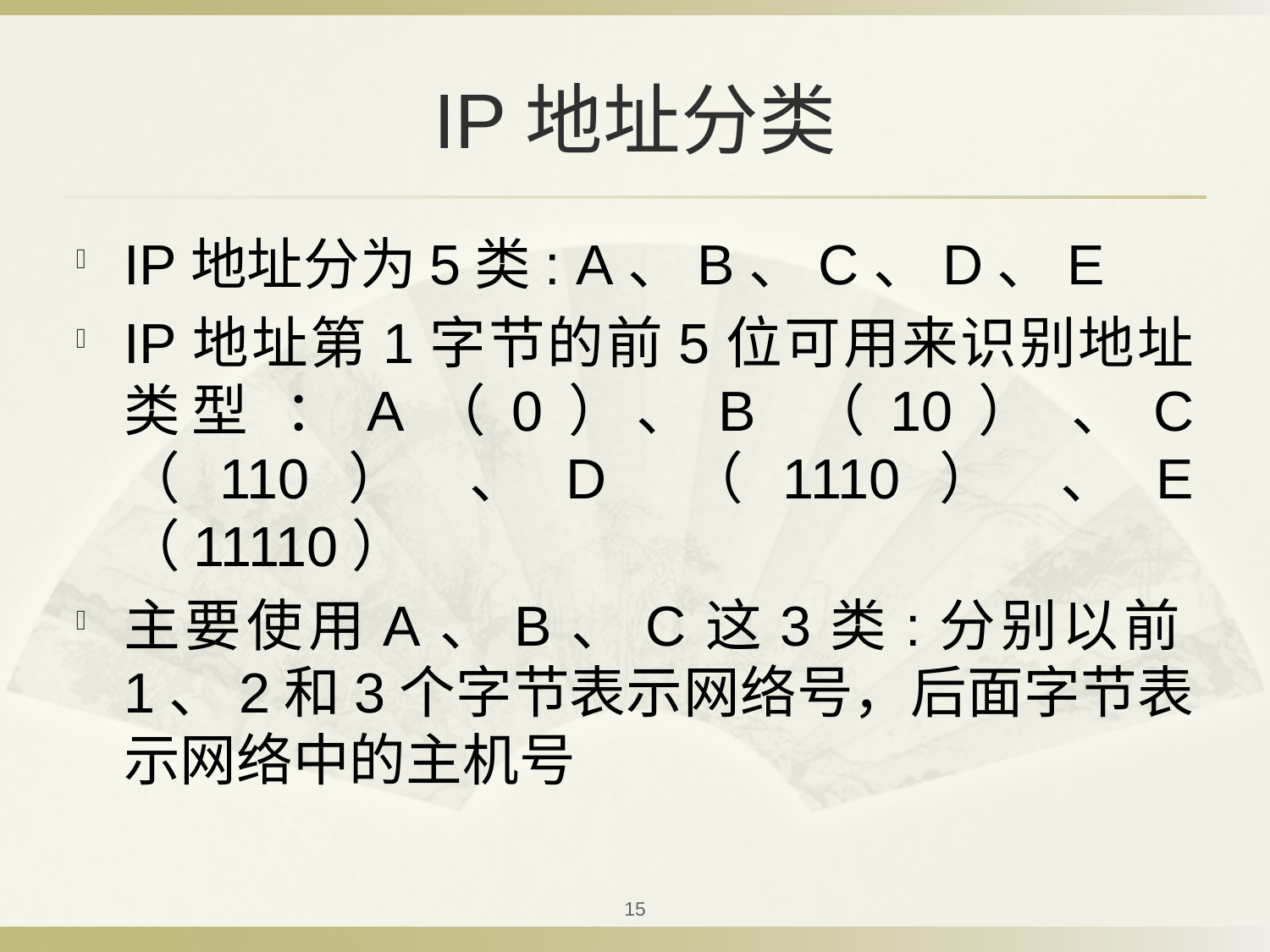

# IP地址分类
IP地址分为5类: A、B、C、D、E
IP地址第1字节的前5位可用来识别地址类型 ：A（0）、B （10） 、C （110） 、D （1110） 、E （11110）
主要使用A、B、C这3类:分别以前1、2和3个字节表示网络号，后面字节表示网络中的主机号

15